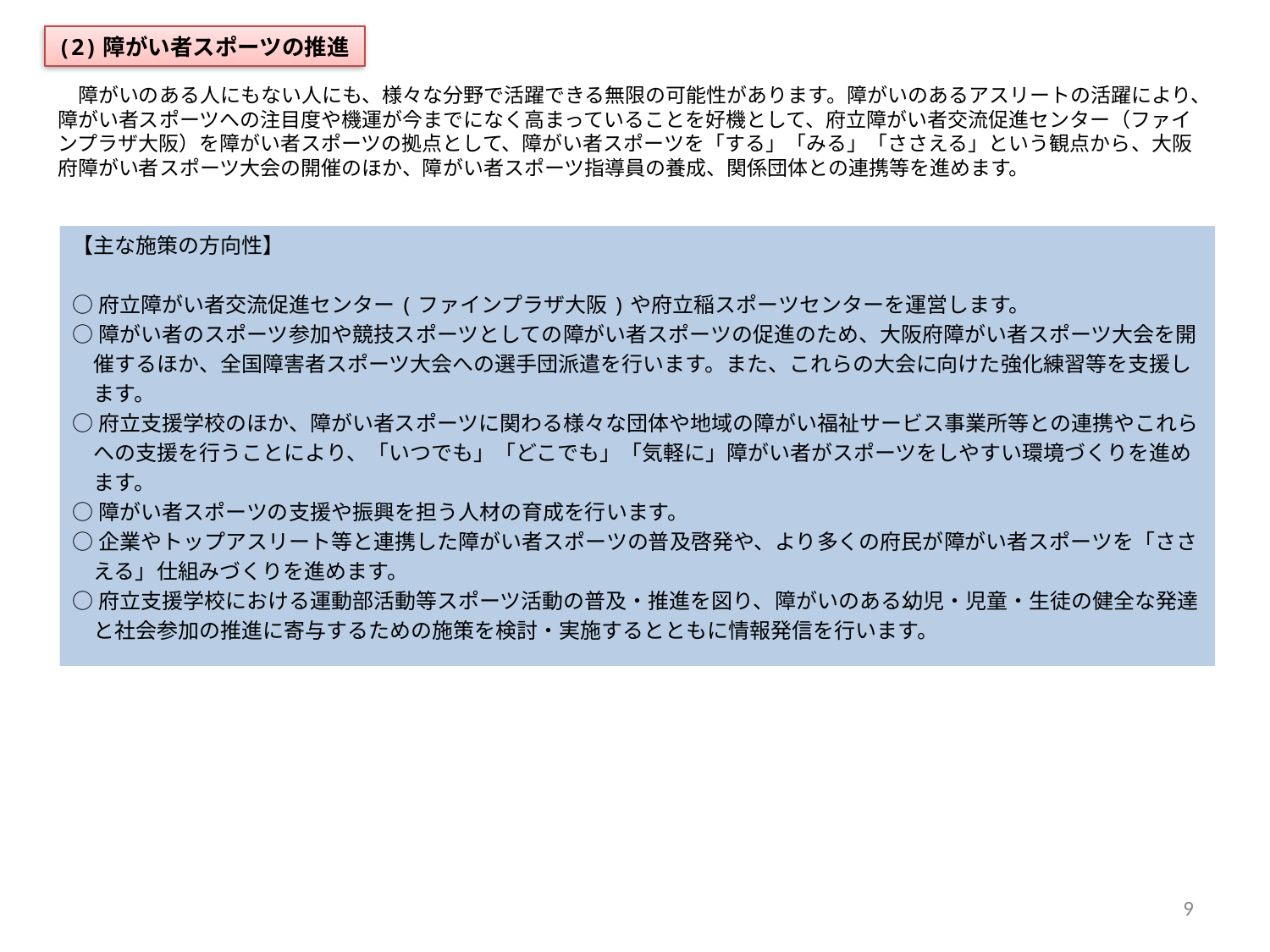

# (2)障がい者スポーツの推進
　障がいのある人にもない人にも、様々な分野で活躍できる無限の可能性があります。障がいのあるアスリートの活躍により、障がい者スポーツへの注目度や機運が今までになく高まっていることを好機として、府立障がい者交流促進センター（ファインプラザ大阪）を障がい者スポーツの拠点として、障がい者スポーツを「する」「みる」「ささえる」という観点から、大阪府障がい者スポーツ大会の開催のほか、障がい者スポーツ指導員の養成、関係団体との連携等を進めます。
【主な施策の方向性】

○府立障がい者交流促進センター(ファインプラザ大阪)や府立稲スポーツセンターを運営します。
○障がい者のスポーツ参加や競技スポーツとしての障がい者スポーツの促進のため、大阪府障がい者スポーツ大会を開
　催するほか、全国障害者スポーツ大会への選手団派遣を行います。また、これらの大会に向けた強化練習等を支援し
　ます。
○府立支援学校のほか、障がい者スポーツに関わる様々な団体や地域の障がい福祉サービス事業所等との連携やこれら
　への支援を行うことにより、「いつでも」「どこでも」「気軽に」障がい者がスポーツをしやすい環境づくりを進め
　ます。
○障がい者スポーツの支援や振興を担う人材の育成を行います。
○企業やトップアスリート等と連携した障がい者スポーツの普及啓発や、より多くの府民が障がい者スポーツを「ささ
　える」仕組みづくりを進めます。
○府立支援学校における運動部活動等スポーツ活動の普及・推進を図り、障がいのある幼児・児童・生徒の健全な発達
　と社会参加の推進に寄与するための施策を検討・実施するとともに情報発信を行います。
9